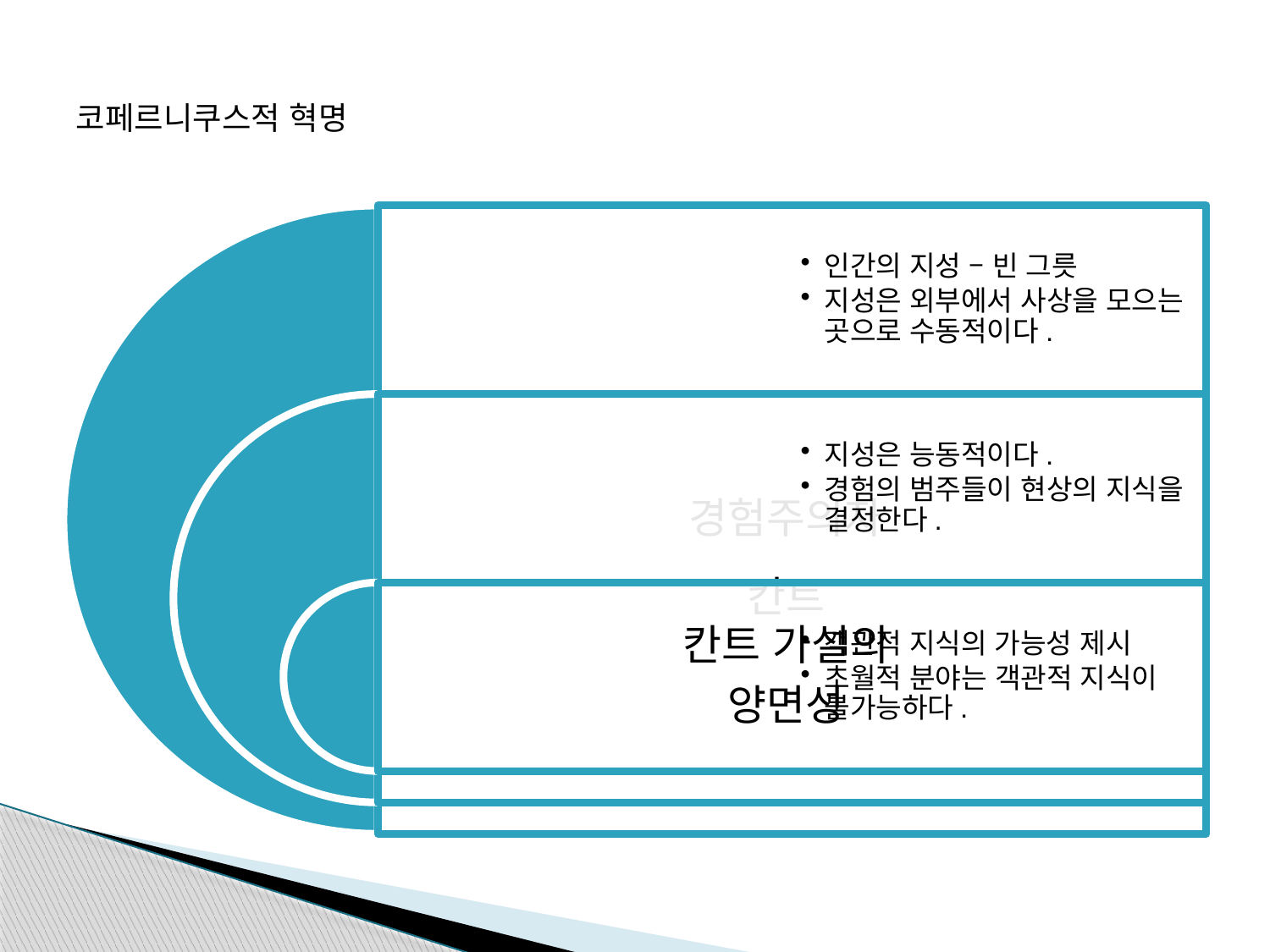

# 코페르니쿠스적 혁명

경험주의자
인간의 지성 – 빈 그릇
지성은 외부에서 사상을 모으는 곳으로 수동적이다.

칸트
지성은 능동적이다.
경험의 범주들이 현상의 지식을 결정한다.

칸트 가설의
양면성
객관적 지식의 가능성 제시
초월적 분야는 객관적 지식이 불가능하다.